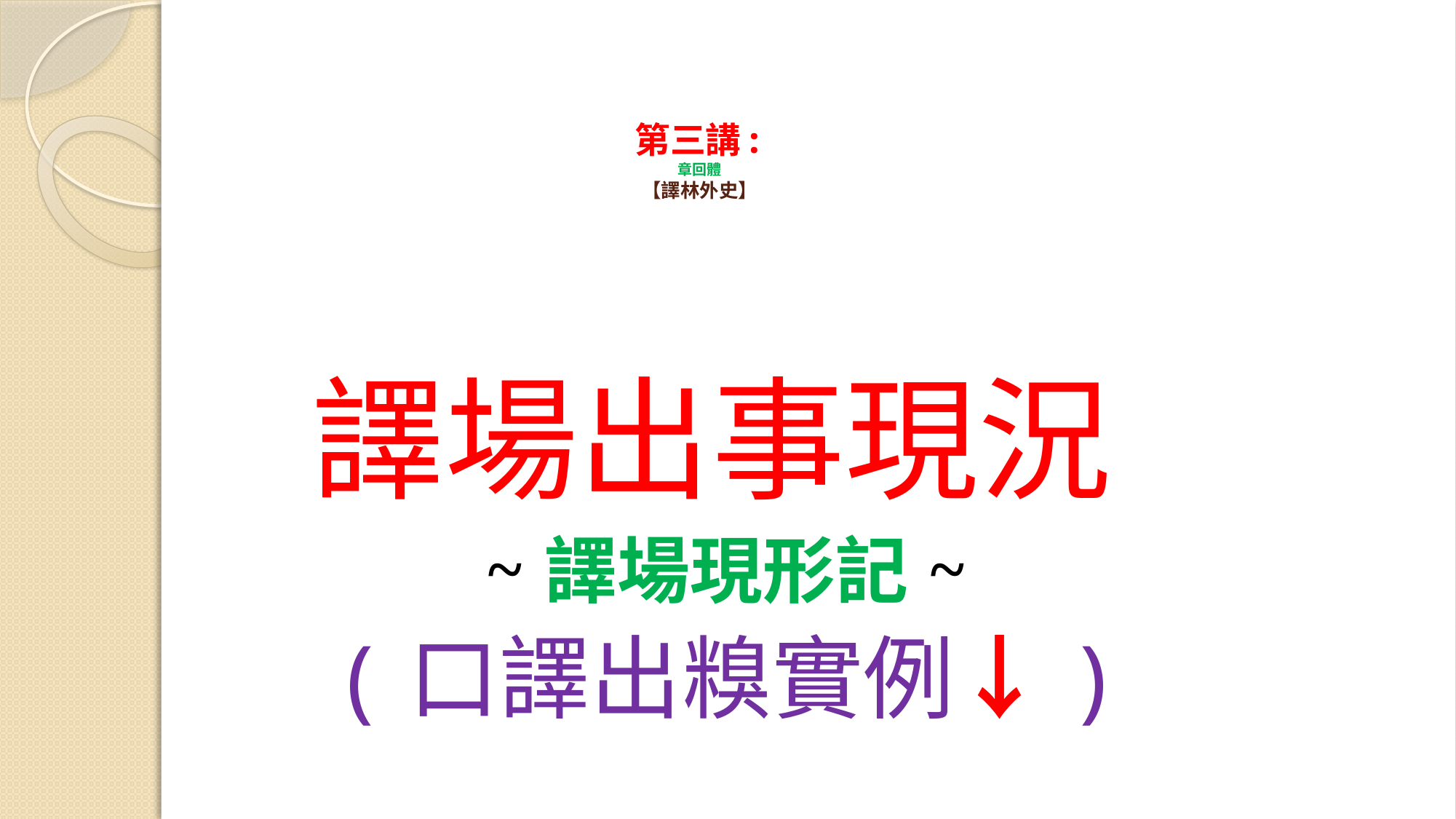

# 第三講: 章回體 【譯林外史】
譯場出事現況
~譯場現形記~
(口譯出糗實例↓)